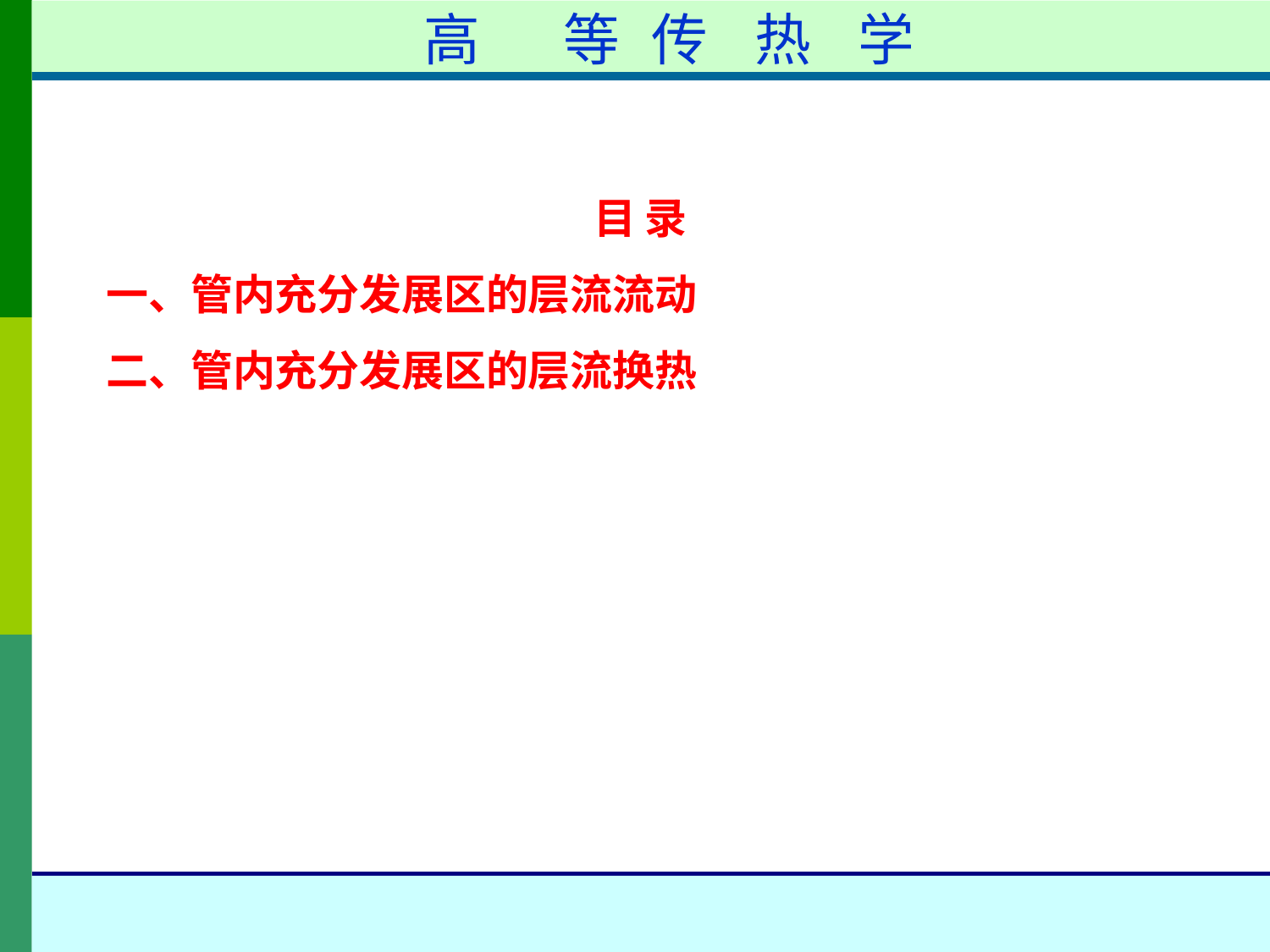

高	等	传	热	学

目 录
一、管内充分发展区的层流流动
二、管内充分发展区的层流换热